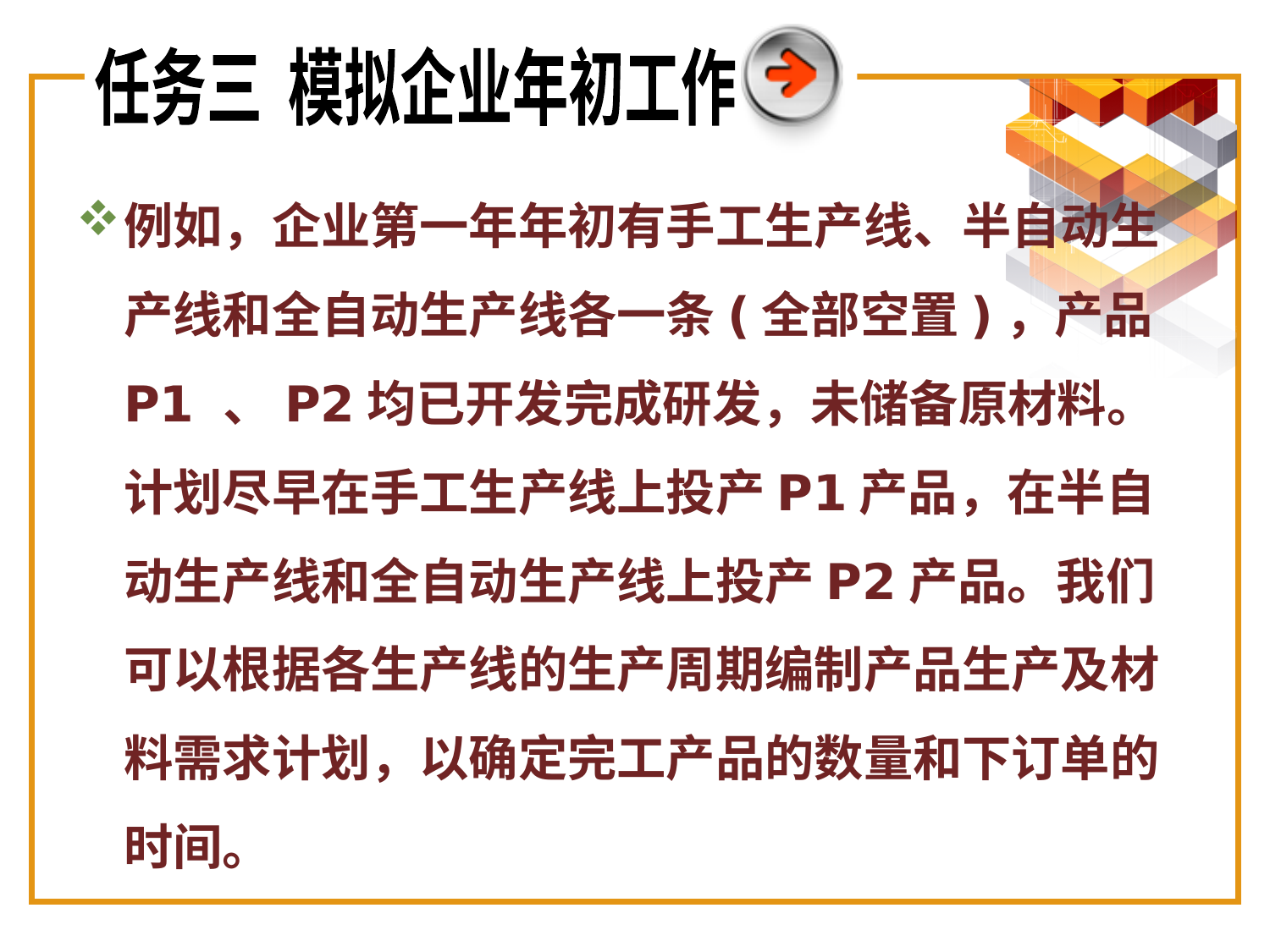

任务三  模拟企业年初工作
例如，企业第一年年初有手工生产线、半自动生产线和全自动生产线各一条(全部空置)，产品 P1 、P2均已开发完成研发，未储备原材料。计划尽早在手工生产线上投产P1产品，在半自动生产线和全自动生产线上投产P2产品。我们可以根据各生产线的生产周期编制产品生产及材料需求计划，以确定完工产品的数量和下订单的时间。